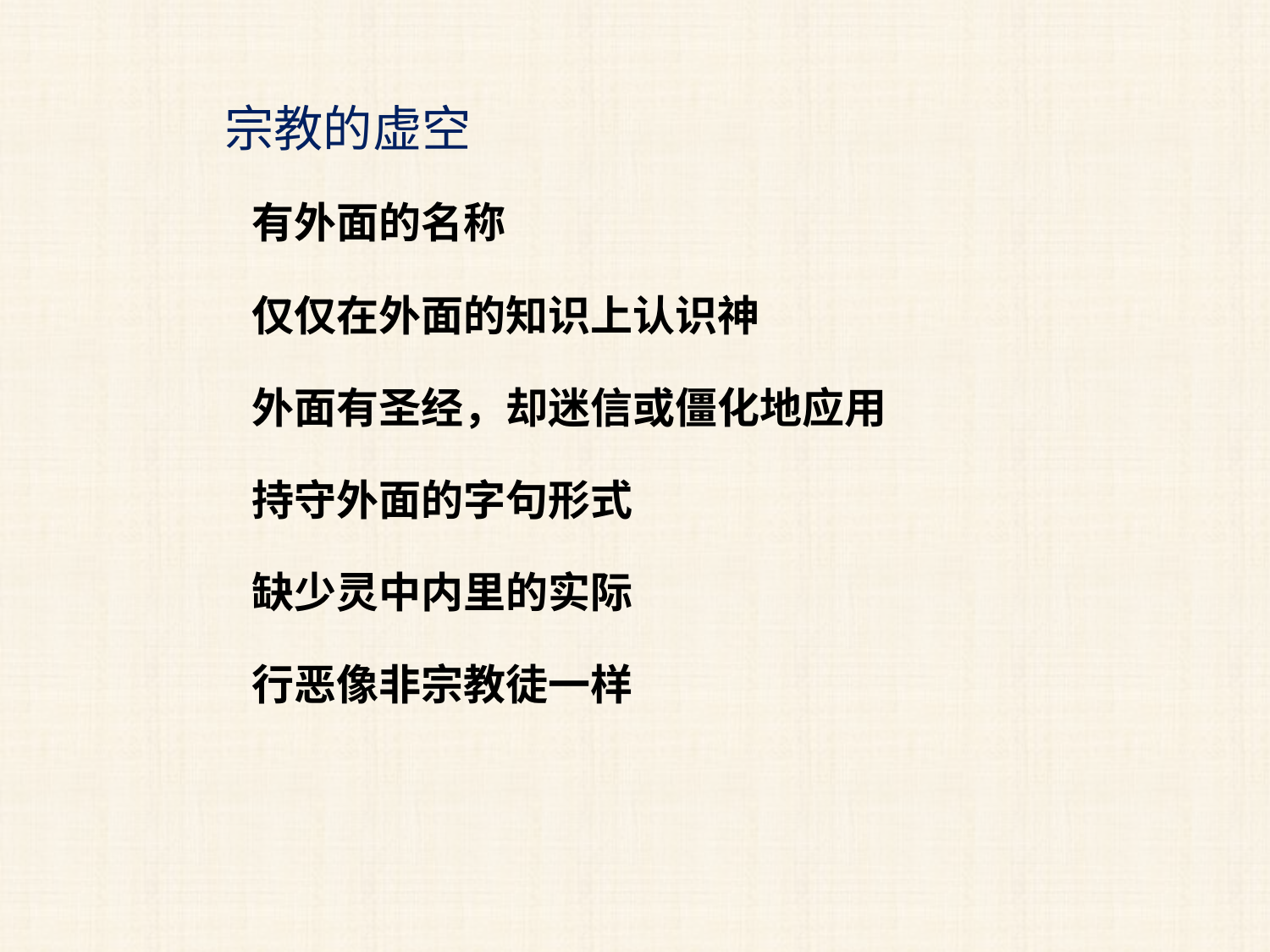

宗教的虚空
有外面的名称
仅仅在外面的知识上认识神
外面有圣经，却迷信或僵化地应用
持守外面的字句形式
缺少灵中内里的实际
行恶像非宗教徒一样